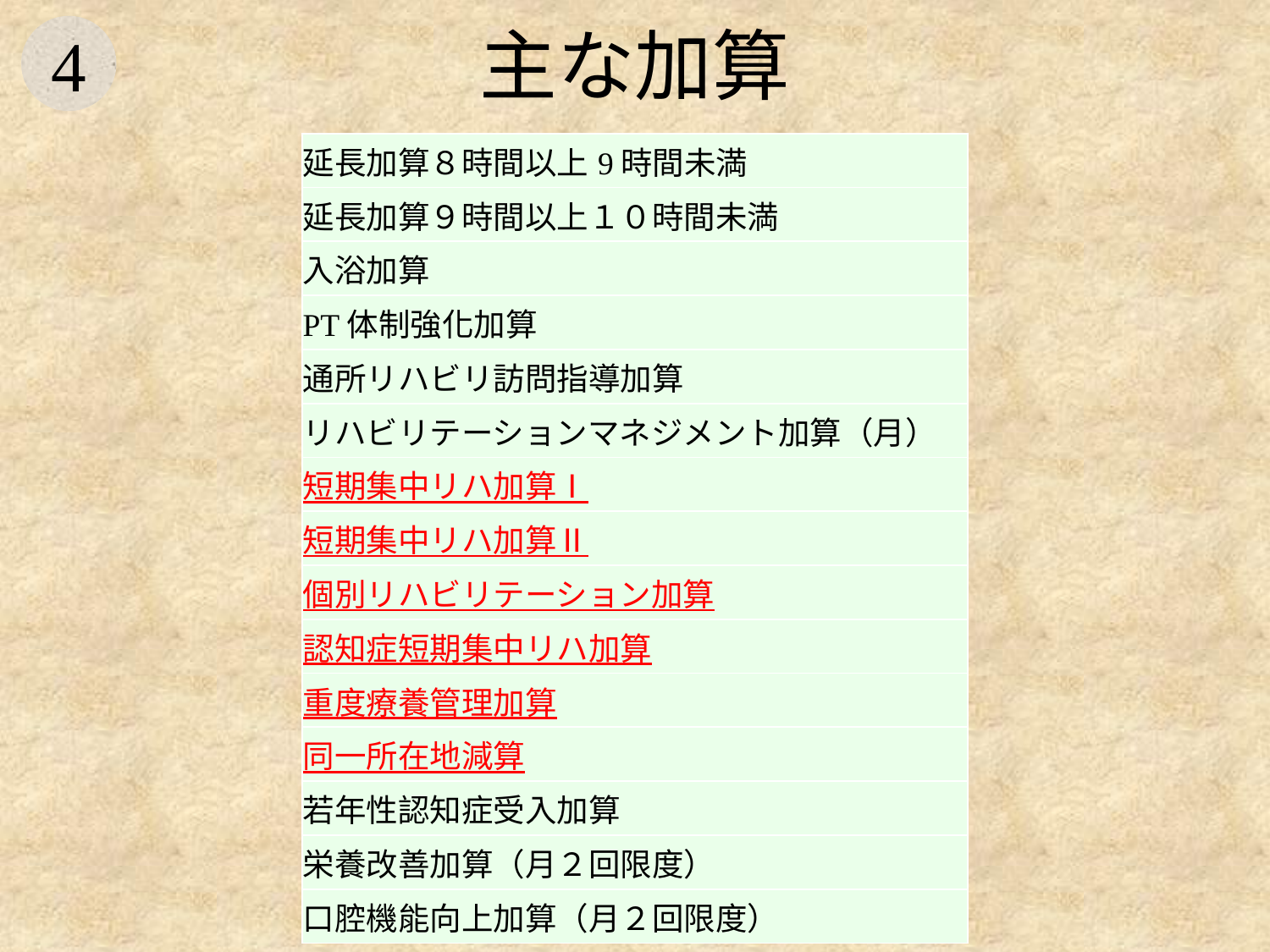

# 主な加算
| 延長加算８時間以上9時間未満 |
| --- |
| 延長加算９時間以上１０時間未満 |
| 入浴加算 |
| PT体制強化加算 |
| 通所リハビリ訪問指導加算 |
| リハビリテーションマネジメント加算（月） |
| 短期集中リハ加算Ⅰ |
| 短期集中リハ加算Ⅱ |
| 個別リハビリテーション加算 |
| 認知症短期集中リハ加算 |
| 重度療養管理加算 |
| 同一所在地減算 |
| 若年性認知症受入加算 |
| 栄養改善加算（月２回限度） |
| 口腔機能向上加算（月２回限度） |